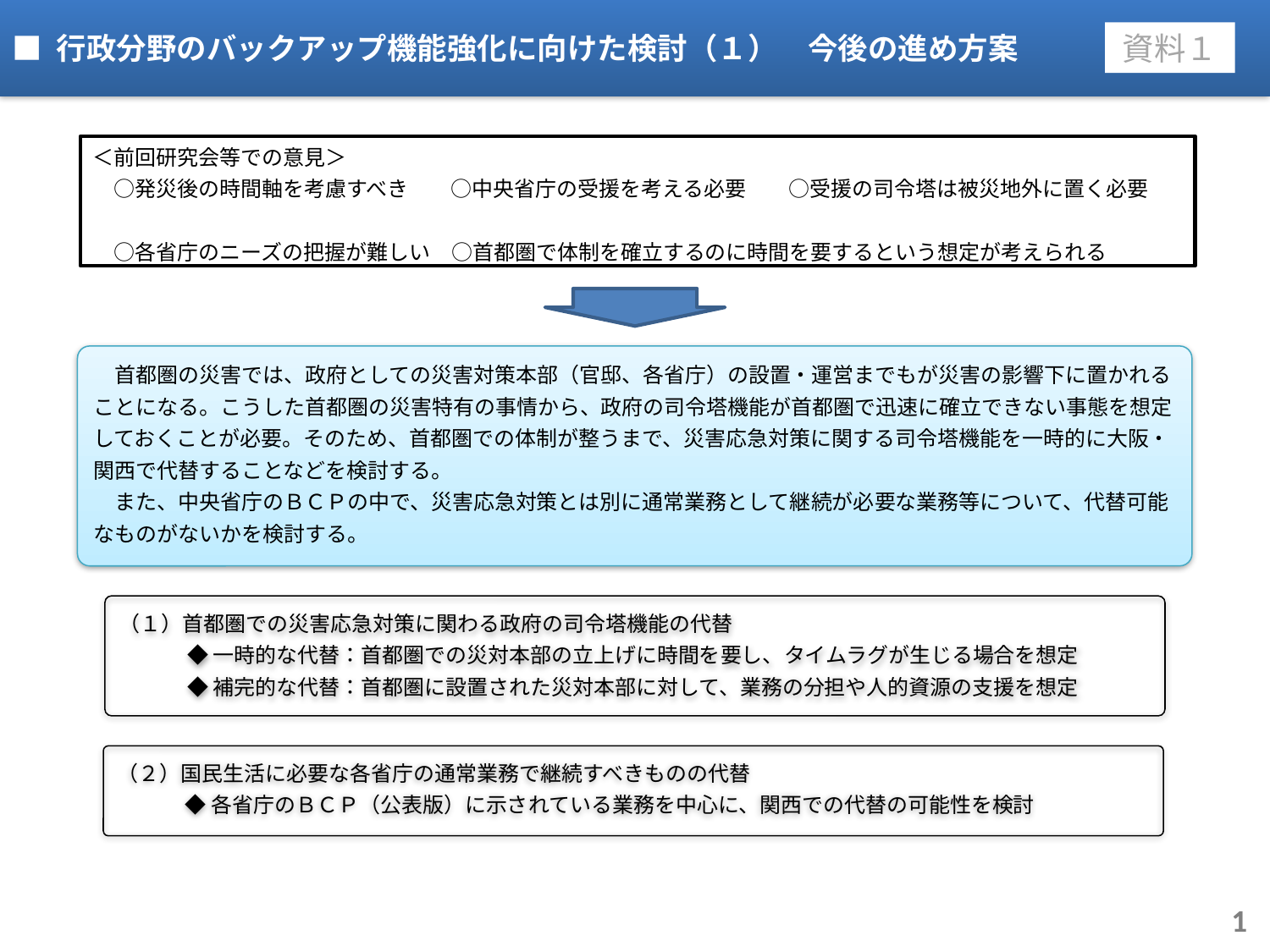

■ 行政分野のバックアップ機能強化に向けた検討（１）　今後の進め方案
資料１
＜前回研究会等での意見＞
　○発災後の時間軸を考慮すべき　　○中央省庁の受援を考える必要　　○受援の司令塔は被災地外に置く必要
　○各省庁のニーズの把握が難しい　○首都圏で体制を確立するのに時間を要するという想定が考えられる

　首都圏の災害では、政府としての災害対策本部（官邸、各省庁）の設置・運営までもが災害の影響下に置かれることになる。こうした首都圏の災害特有の事情から、政府の司令塔機能が首都圏で迅速に確立できない事態を想定しておくことが必要。そのため、首都圏での体制が整うまで、災害応急対策に関する司令塔機能を一時的に大阪・関西で代替することなどを検討する。
　また、中央省庁のＢＣＰの中で、災害応急対策とは別に通常業務として継続が必要な業務等について、代替可能なものがないかを検討する。
（１）首都圏での災害応急対策に関わる政府の司令塔機能の代替
　　　 ◆ 一時的な代替：首都圏での災対本部の立上げに時間を要し、タイムラグが生じる場合を想定
　　　 ◆ 補完的な代替：首都圏に設置された災対本部に対して、業務の分担や人的資源の支援を想定
（２）国民生活に必要な各省庁の通常業務で継続すべきものの代替
　　　 ◆ 各省庁のＢＣＰ（公表版）に示されている業務を中心に、関西での代替の可能性を検討
1